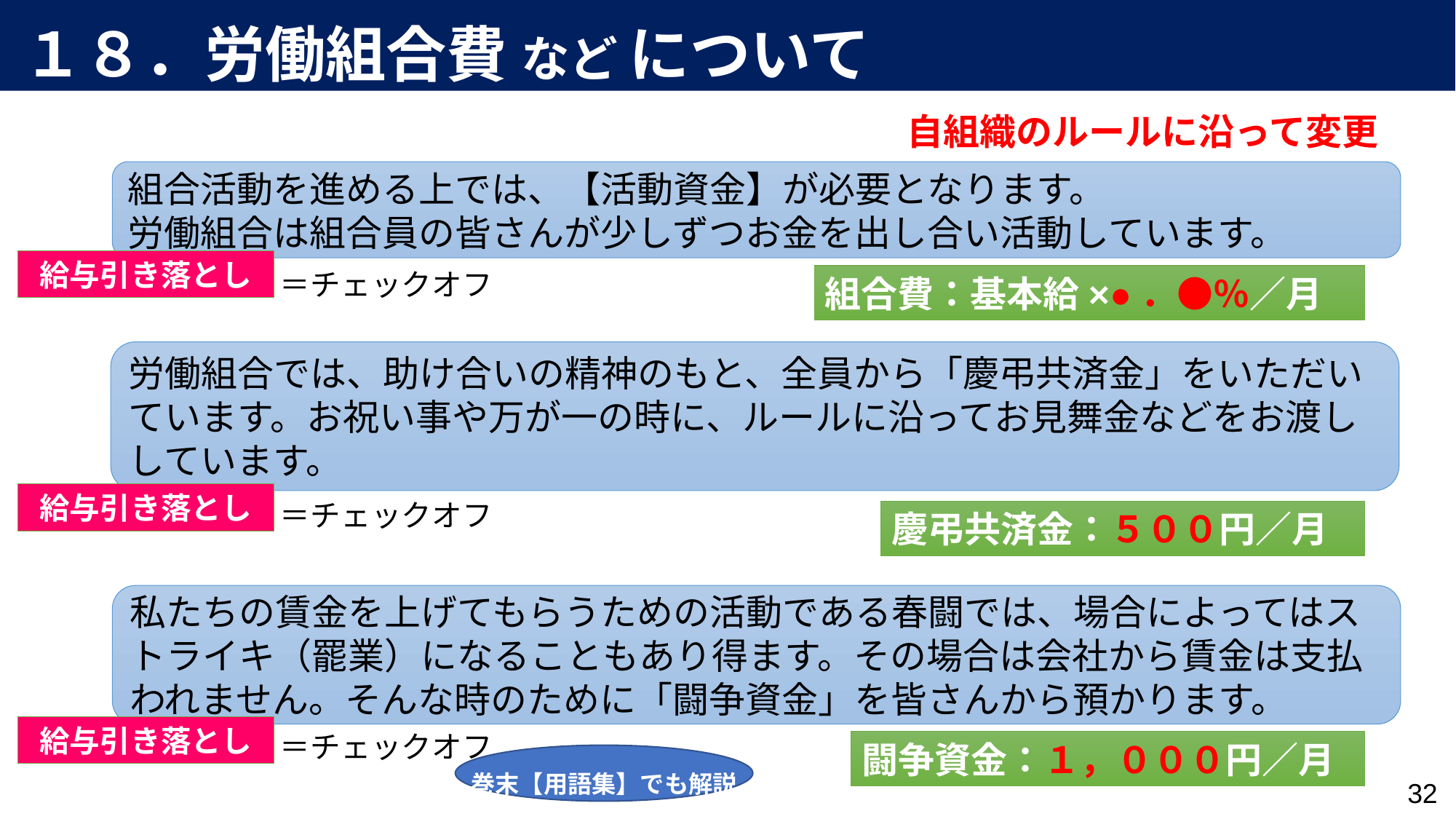

１８．労働組合費 など について
自組織のルールに沿って変更
組合活動を進める上では、【活動資金】が必要となります。
労働組合は組合員の皆さんが少しずつお金を出し合い活動しています。
＝チェックオフ
給与引き落とし
組合費：基本給×●．●％／月
労働組合では、助け合いの精神のもと、全員から「慶弔共済金」をいただいています。お祝い事や万が一の時に、ルールに沿ってお見舞金などをお渡ししています。
＝チェックオフ
給与引き落とし
慶弔共済金：５００円／月
私たちの賃金を上げてもらうための活動である春闘では、場合によってはストライキ（罷業）になることもあり得ます。その場合は会社から賃金は支払われません。そんな時のために「闘争資金」を皆さんから預かります。
＝チェックオフ
給与引き落とし
闘争資金：１，０００円／月
巻末【用語集】でも解説

32